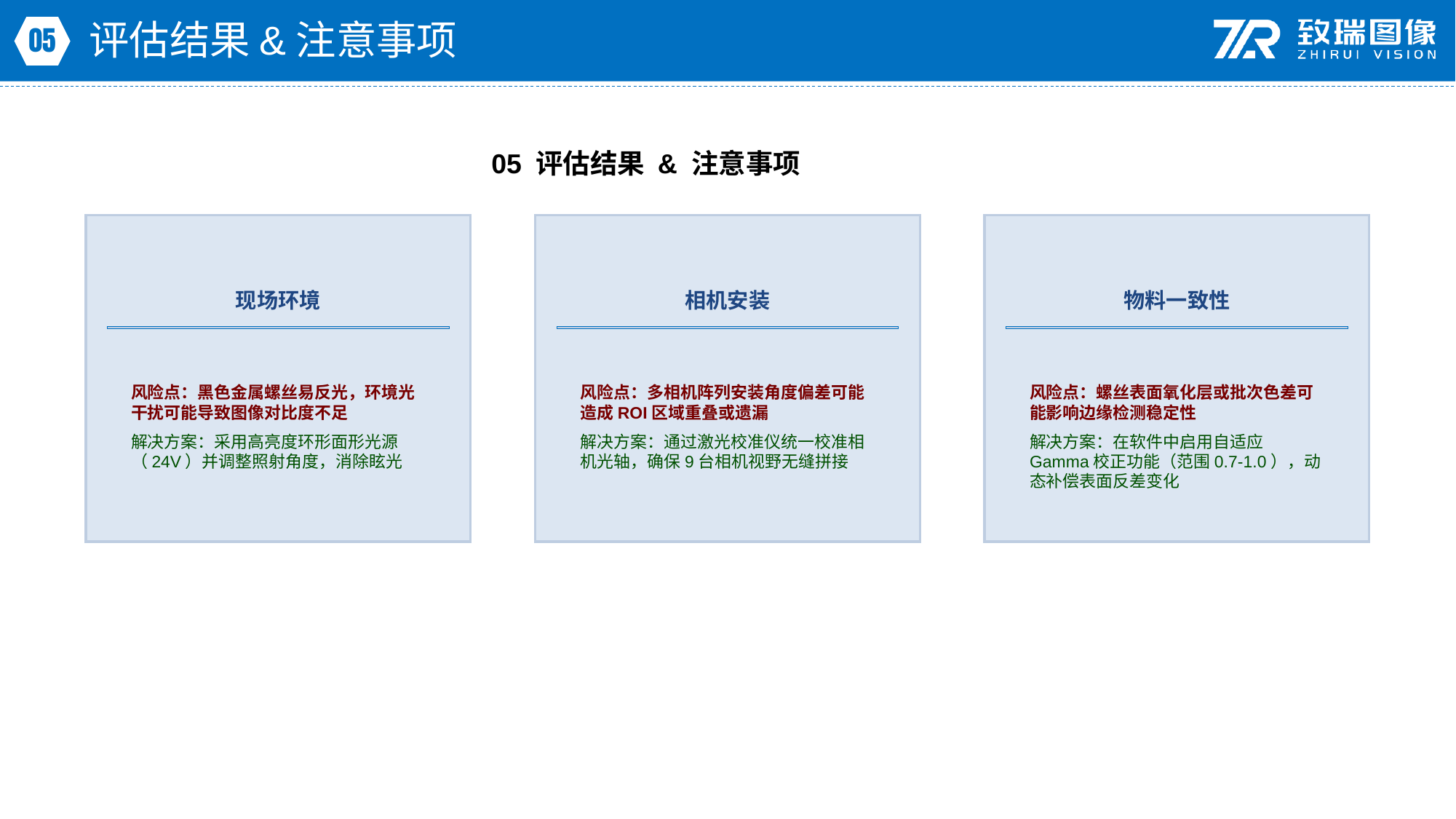

评估结果&注意事项
05

05 评估结果 & 注意事项

现场环境

相机安装

物料一致性

风险点：黑色金属螺丝易反光，环境光干扰可能导致图像对比度不足
解决方案：采用高亮度环形面形光源（24V）并调整照射角度，消除眩光

风险点：多相机阵列安装角度偏差可能造成ROI区域重叠或遗漏
解决方案：通过激光校准仪统一校准相机光轴，确保9台相机视野无缝拼接

风险点：螺丝表面氧化层或批次色差可能影响边缘检测稳定性
解决方案：在软件中启用自适应Gamma校正功能（范围0.7-1.0），动态补偿表面反差变化